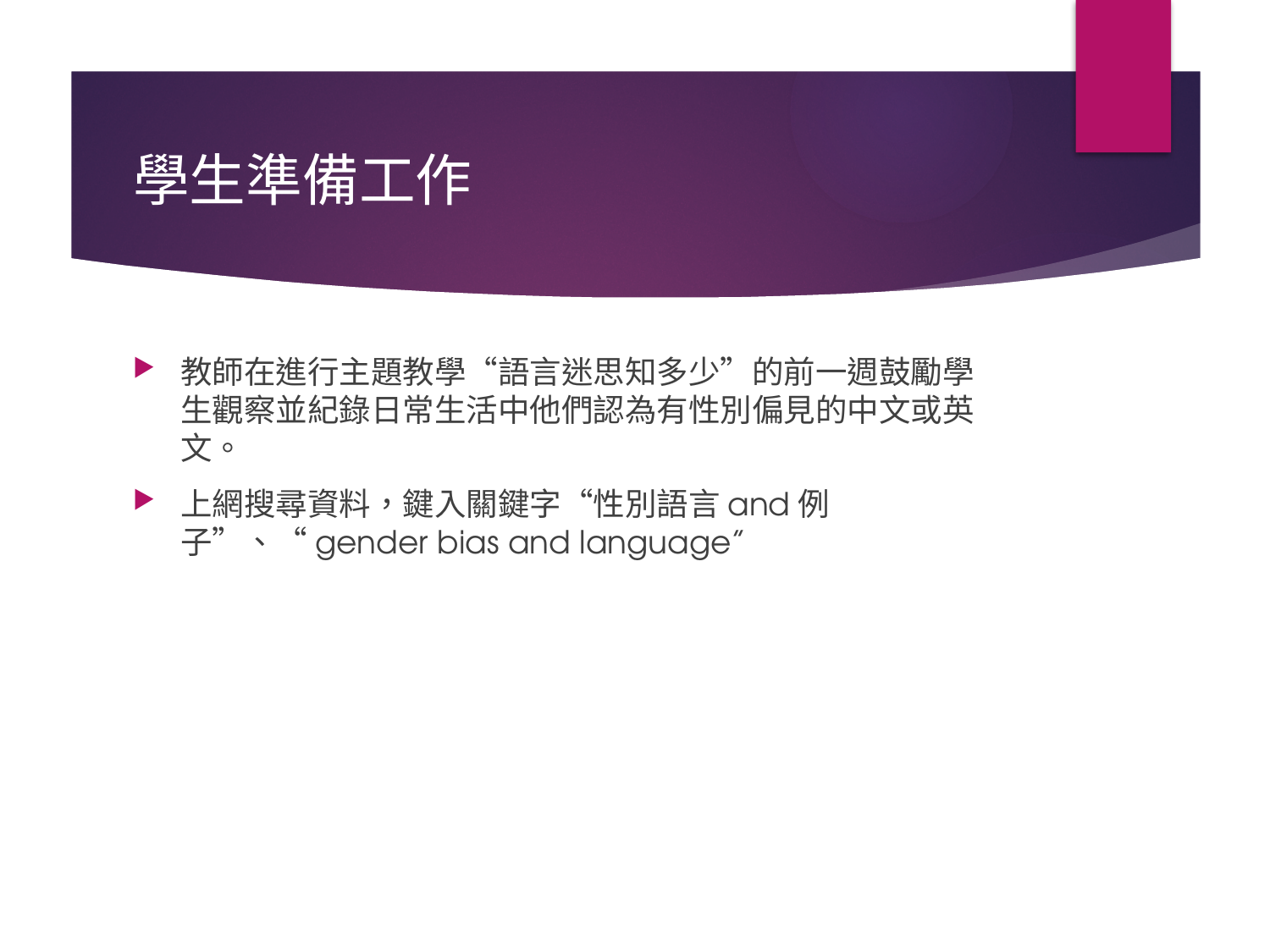

# 學生準備工作
教師在進行主題教學“語言迷思知多少”的前一週鼓勵學生觀察並紀錄日常生活中他們認為有性別偏見的中文或英文。
上網搜尋資料，鍵入關鍵字“性別語言and例子”、“gender bias and language”